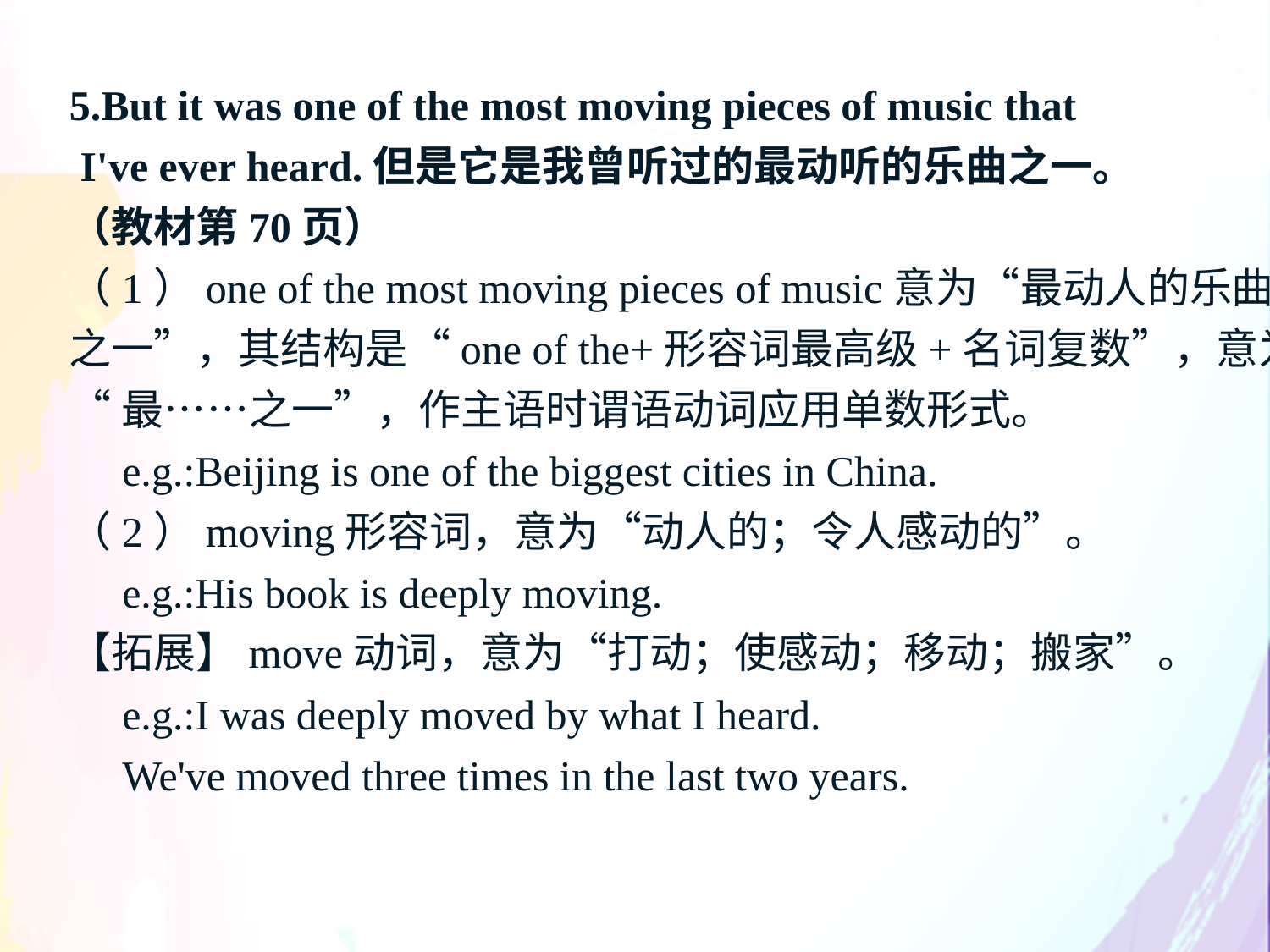

5.But it was one of the most moving pieces of music that
 I've ever heard.但是它是我曾听过的最动听的乐曲之一。
（教材第70页）
（1）one of the most moving pieces of music意为“最动人的乐曲
之一”，其结构是“one of the+形容词最高级+名词复数”，意为
“最……之一”，作主语时谓语动词应用单数形式。
     e.g.:Beijing is one of the biggest cities in China.
（2）moving形容词，意为“动人的；令人感动的”。
     e.g.:His book is deeply moving.
【拓展】move动词，意为“打动；使感动；移动；搬家”。
     e.g.:I was deeply moved by what I heard.
     We've moved three times in the last two years.